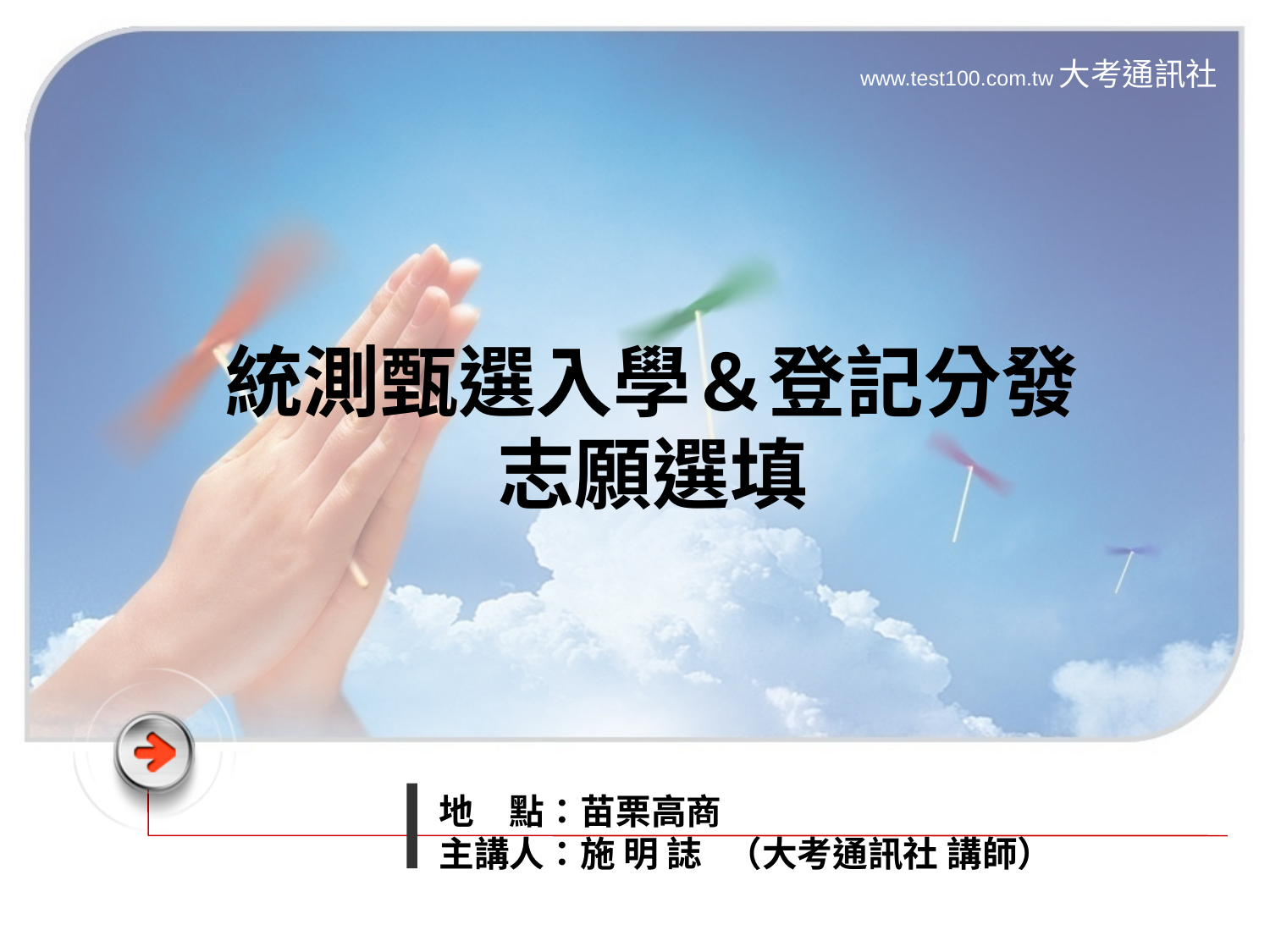

www.test100.com.tw
# 統測甄選入學＆登記分發 志願選填

地　點：苗栗高商
主講人：施 明 誌   （大考通訊社 講師）